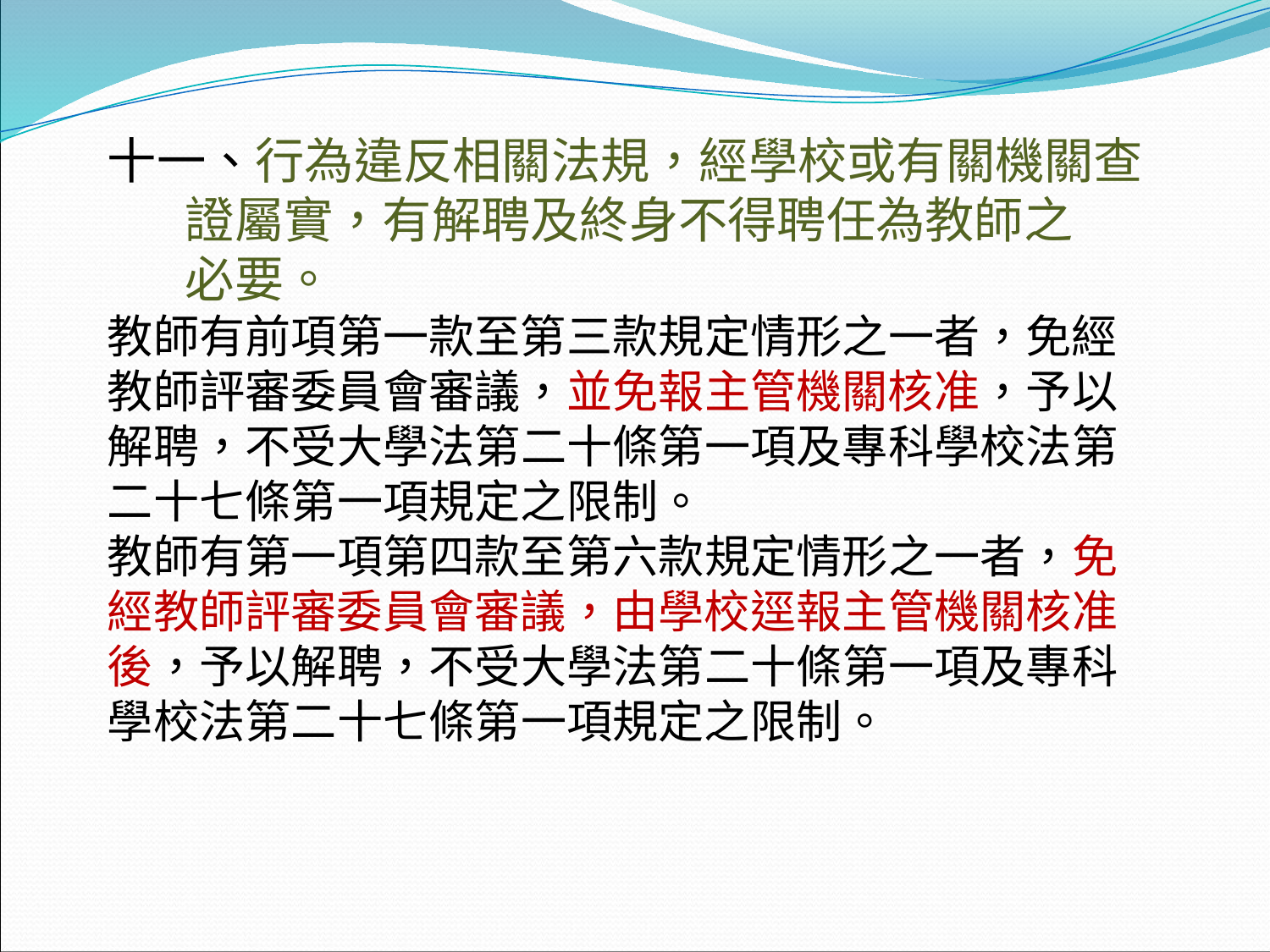

十一、行為違反相關法規，經學校或有關機關查
      證屬實，有解聘及終身不得聘任為教師之
      必要。
教師有前項第一款至第三款規定情形之一者，免經教師評審委員會審議，並免報主管機關核准，予以解聘，不受大學法第二十條第一項及專科學校法第二十七條第一項規定之限制。
教師有第一項第四款至第六款規定情形之一者，免經教師評審委員會審議，由學校逕報主管機關核准後，予以解聘，不受大學法第二十條第一項及專科學校法第二十七條第一項規定之限制。